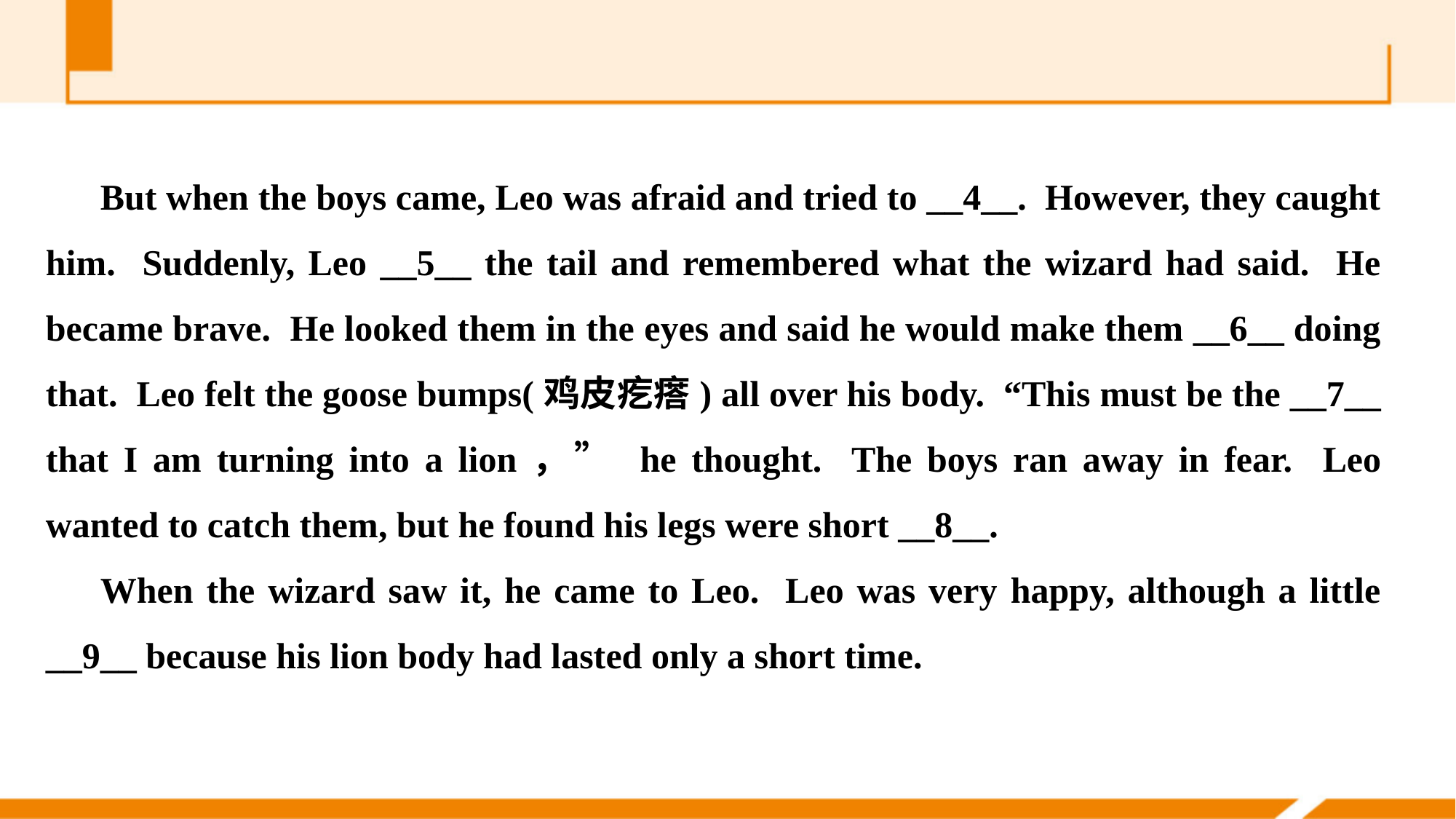

But when the boys came, Leo was afraid and tried to __4__.  However, they caught him.  Suddenly, Leo __5__ the tail and remembered what the wizard had said.  He became brave.  He looked them in the eyes and said he would make them __6__ doing that.  Leo felt the goose bumps(鸡皮疙瘩) all over his body.  “This must be the __7__ that I am turning into a lion，” he thought.  The boys ran away in fear.  Leo wanted to catch them, but he found his legs were short __8__.
When the wizard saw it, he came to Leo.  Leo was very happy, although a little __9__ because his lion body had lasted only a short time.